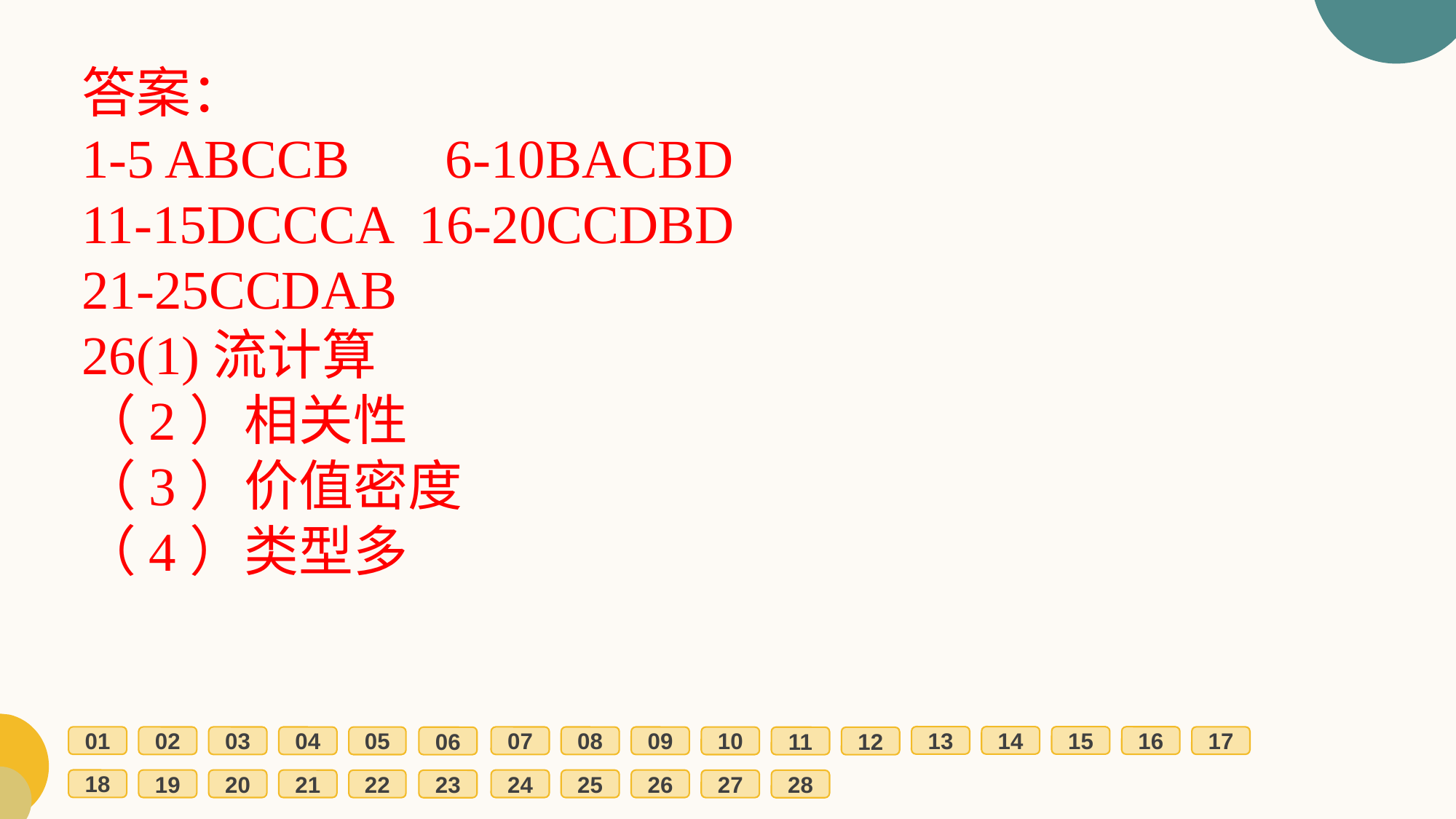

答案：
1-5 ABCCB       6-10BACBD
11-15DCCCA  16-20CCDBD
21-25CCDAB
26(1)流计算
（2）相关性
（3）价值密度
（4）类型多